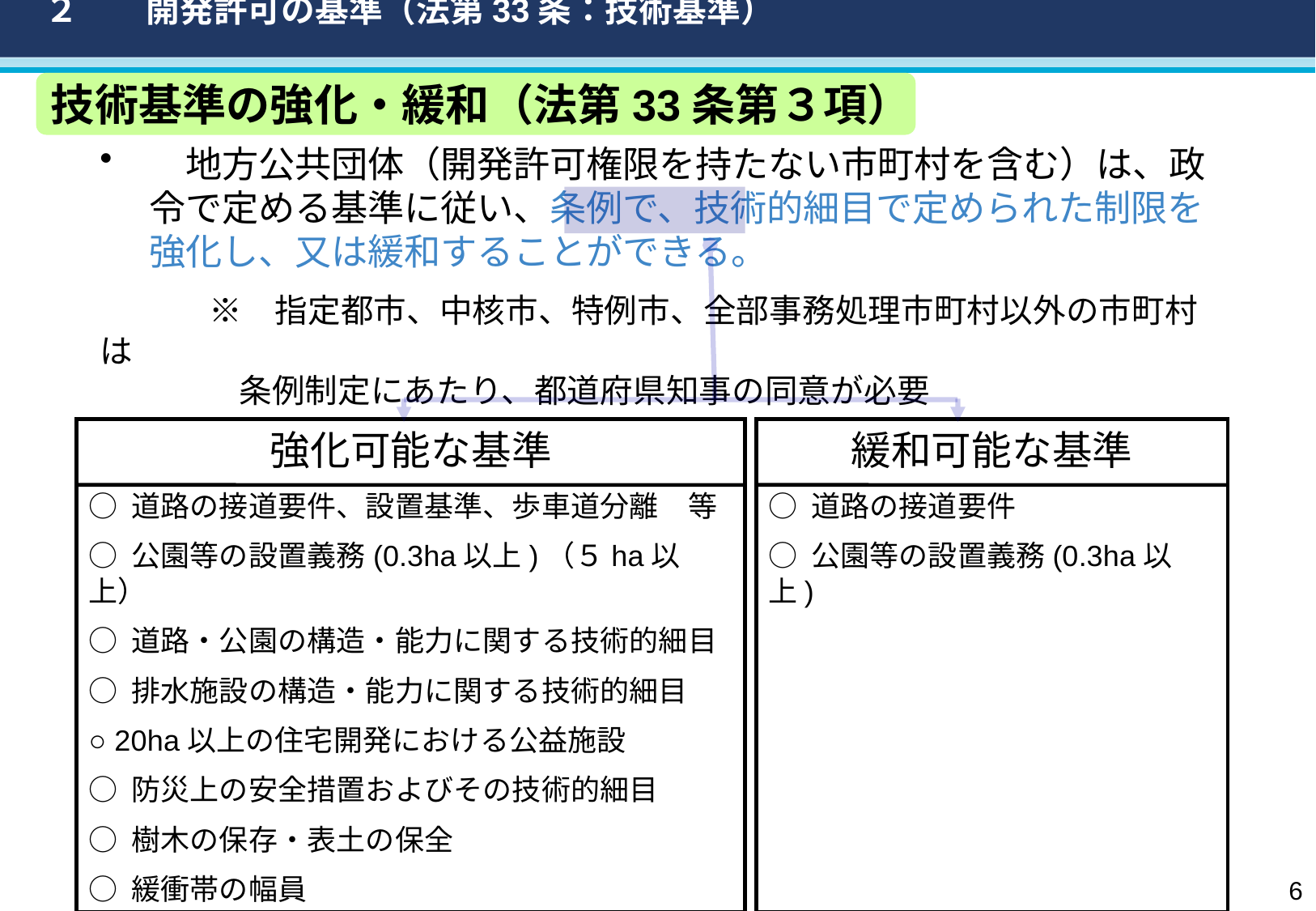

２　　開発許可の基準（法第33条：技術基準）
技術基準の強化・緩和（法第33条第３項）
　地方公共団体（開発許可権限を持たない市町村を含む）は、政令で定める基準に従い、条例で、技術的細目で定められた制限を強化し、又は緩和することができる。

　　　※　指定都市、中核市、特例市、全部事務処理市町村以外の市町村は
　　　　 条例制定にあたり、都道府県知事の同意が必要

強化可能な基準
○ 道路の接道要件、設置基準、歩車道分離　等
○ 公園等の設置義務(0.3ha以上)（５ha以上）
○ 道路・公園の構造・能力に関する技術的細目
○ 排水施設の構造・能力に関する技術的細目
○ 20ha以上の住宅開発における公益施設
○ 防災上の安全措置およびその技術的細目
○ 樹木の保存・表土の保全
○ 緩衝帯の幅員
緩和可能な基準
○ 道路の接道要件
○ 公園等の設置義務(0.3ha以上)

6